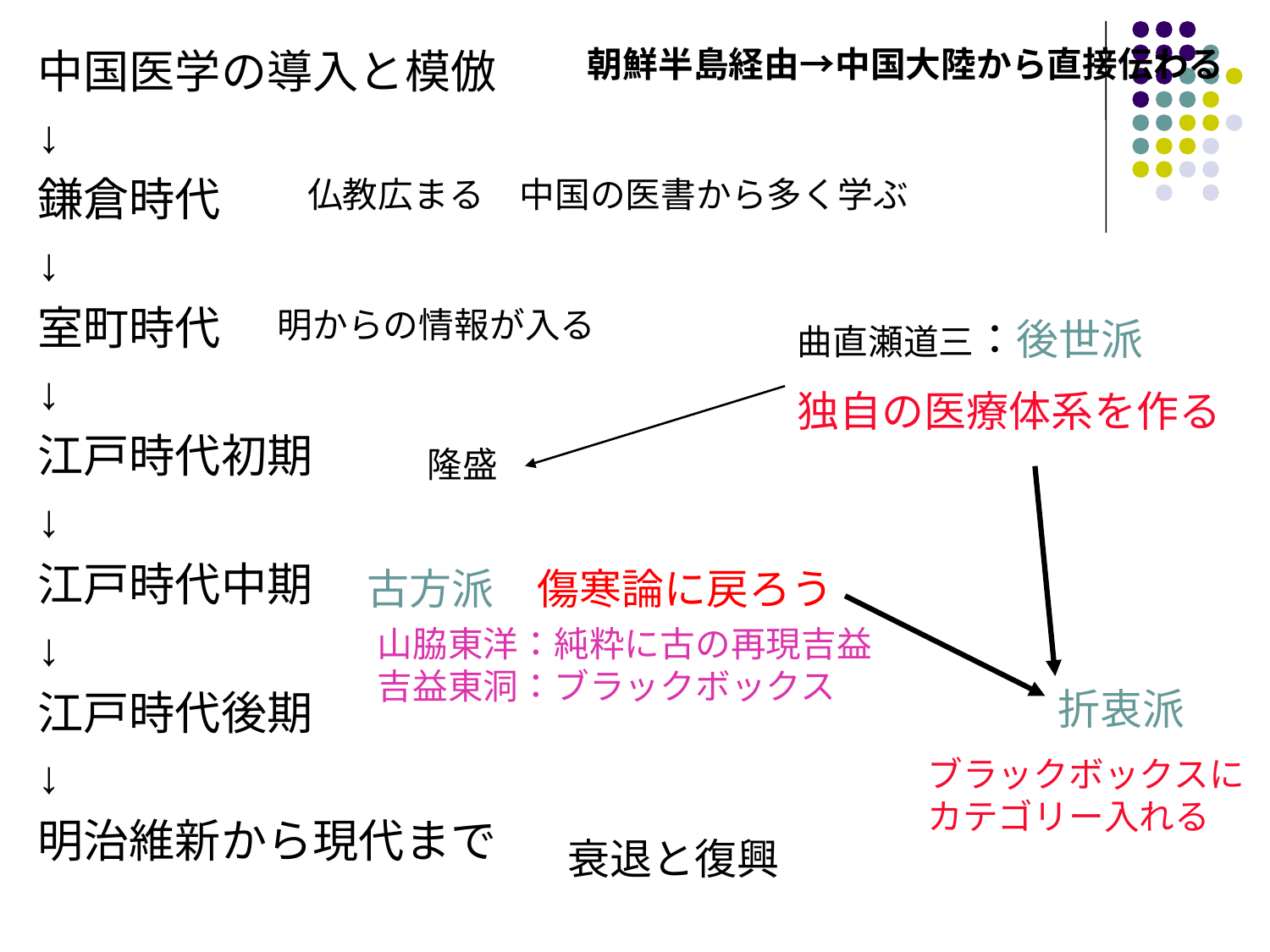

中国医学の導入と模倣
↓
鎌倉時代
↓
室町時代
↓
江戸時代初期
↓
江戸時代中期
↓
江戸時代後期
↓
明治維新から現代まで
朝鮮半島経由→中国大陸から直接伝わる

仏教広まる　中国の医書から多く学ぶ

明からの情報が入る
曲直瀬道三：後世派
独自の医療体系を作る

隆盛

古方派　傷寒論に戻ろう

山脇東洋：純粋に古の再現吉益吉益東洞：ブラックボックス
折衷派
ブラックボックスにカテゴリー入れる

衰退と復興